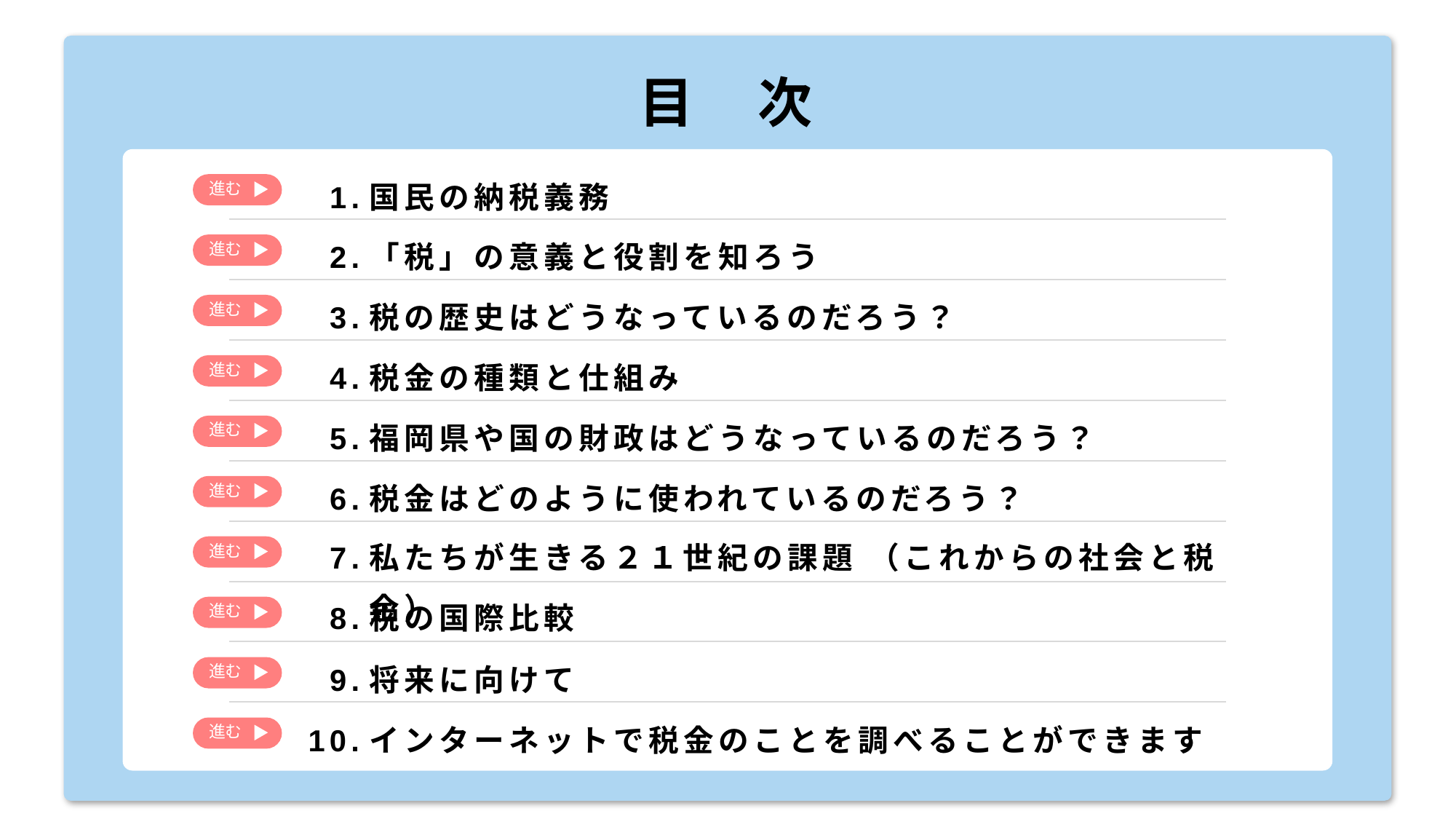

目　次

1.
国民の納税義務

進む

2.
「税」の意義と役割を知ろう

進む

3.
税の歴史はどうなっているのだろう？

進む

4.
税金の種類と仕組み

進む

5.
福岡県や国の財政はどうなっているのだろう？

進む

6.
税金はどのように使われているのだろう？

進む

7.
私たちが生きる２１世紀の課題 （これからの社会と税金）

進む

8.
税の国際比較

進む

9.
将来に向けて

進む

10.
インターネットで税金のことを調べることができます

進む